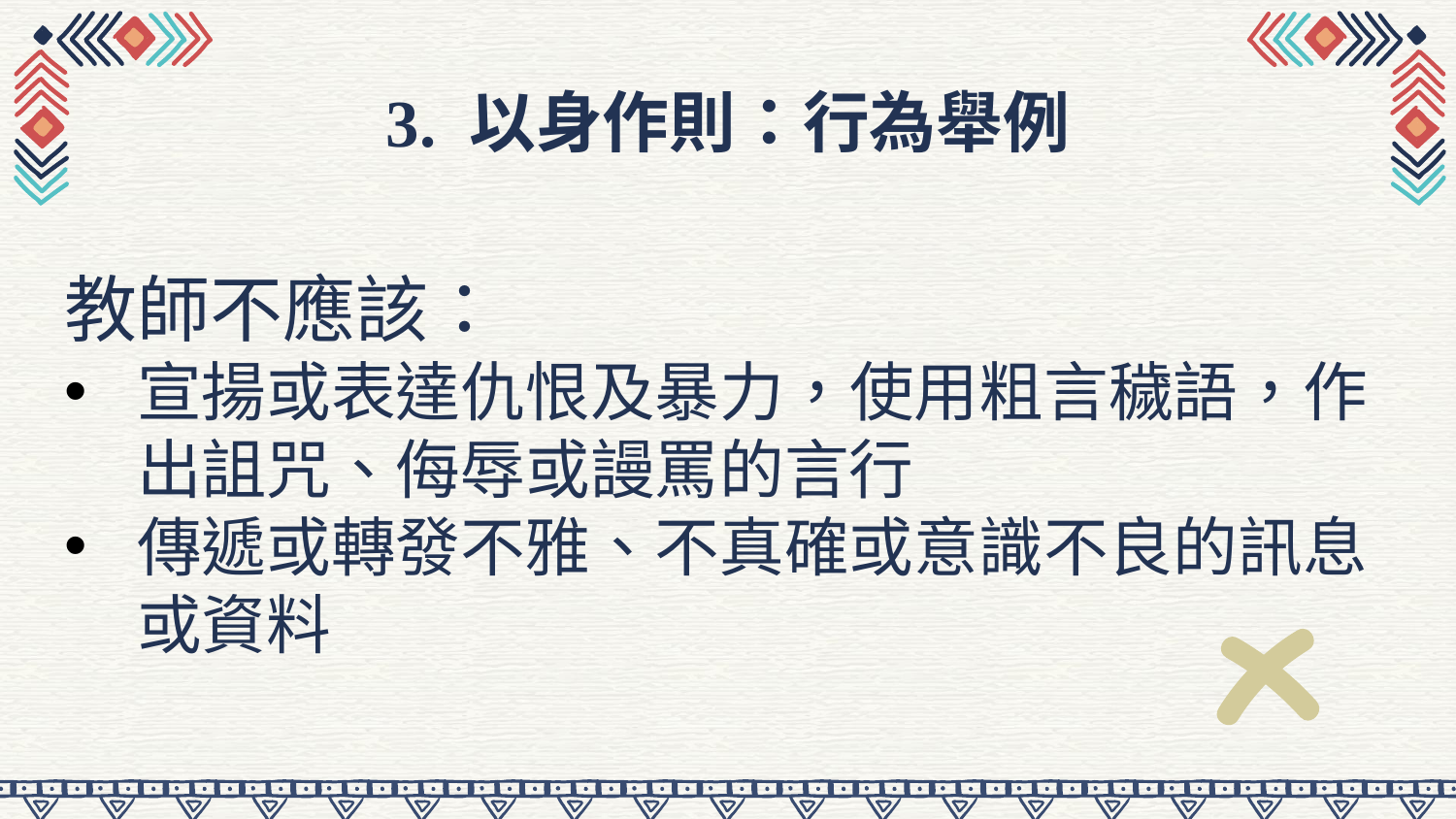

# 3. 以身作則：行為舉例
教師不應該：
宣揚或表達仇恨及暴力，使用粗言穢語，作出詛咒、侮辱或謾罵的言行
傳遞或轉發不雅、不真確或意識不良的訊息或資料